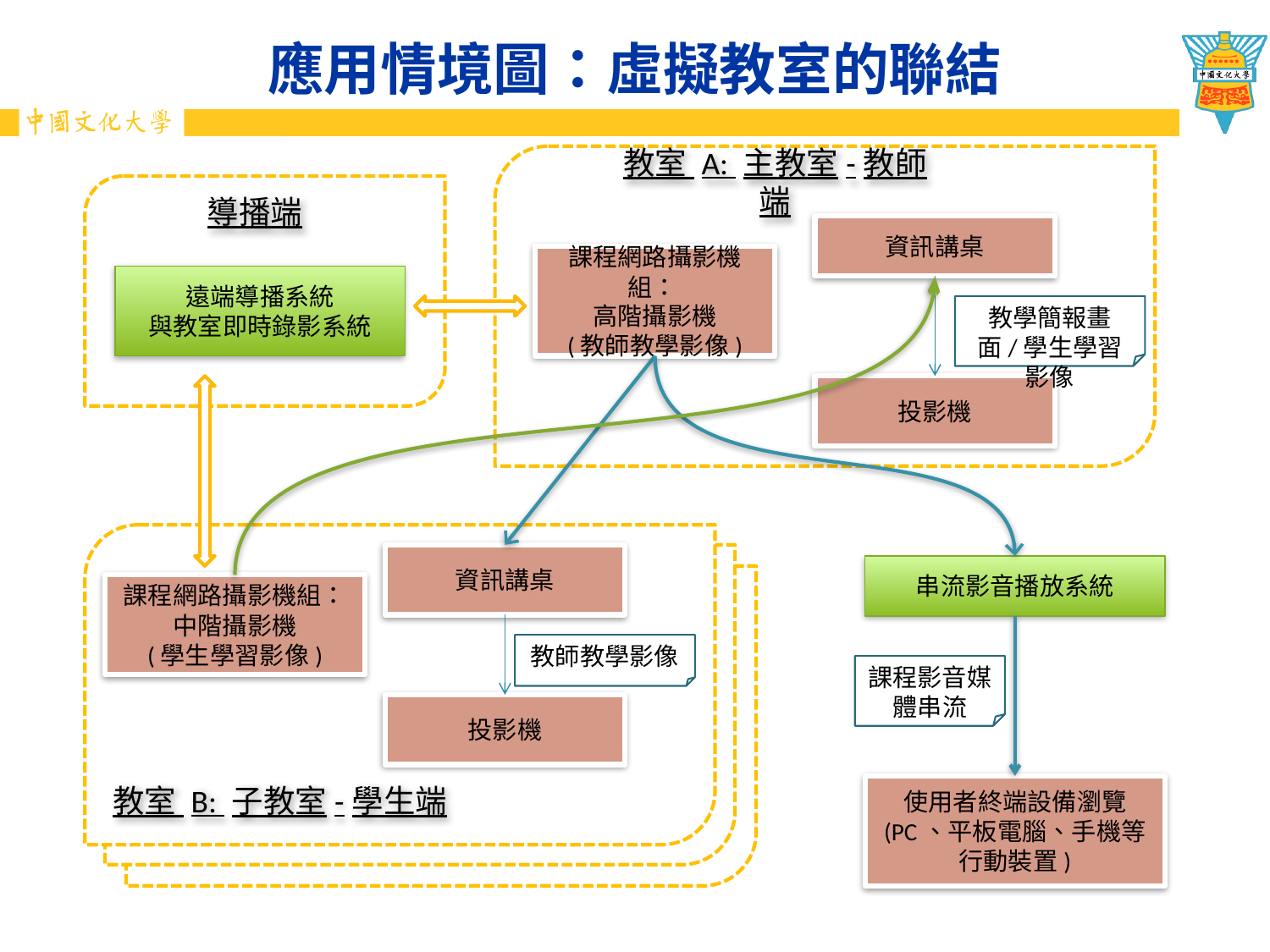

# 應用情境圖：虛擬教室的聯結

教室 A: 主教室-教師端

導播端
資訊講桌
課程網路攝影機組：
高階攝影機
(教師教學影像)
遠端導播系統
與教室即時錄影系統

教學簡報畫面/學生學習影像

投影機

資訊講桌
串流影音播放系統

課程網路攝影機組：
中階攝影機
(學生學習影像)
教師教學影像
課程影音媒體串流
投影機
教室 B: 子教室-學生端
使用者終端設備瀏覽
(PC、平板電腦、手機等行動裝置)